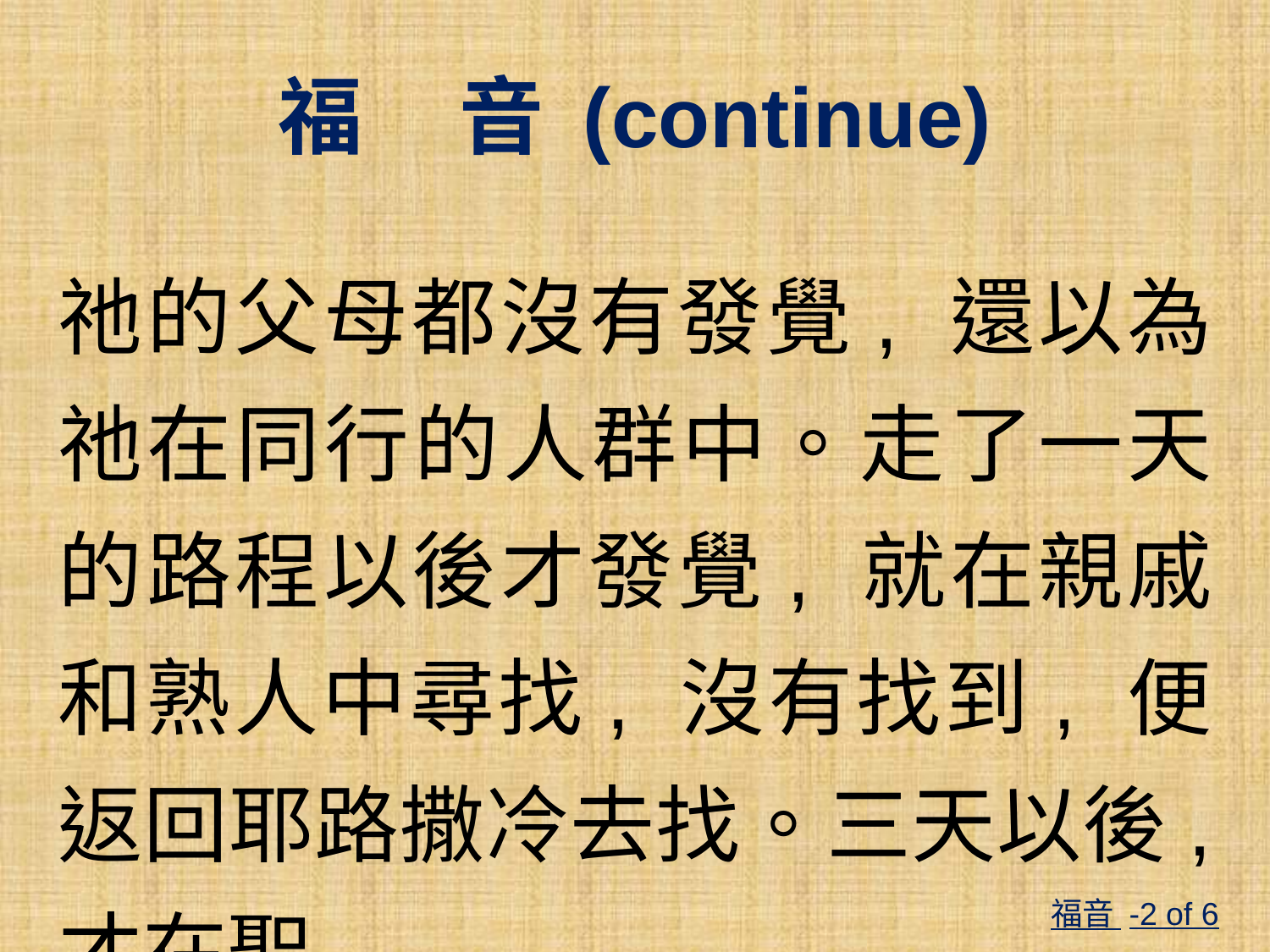

福     音 (continue)

祂的父母都沒有發覺, 還以為祂在同行的人群中。走了一天的路程以後才發覺, 就在親戚和熟人中尋找, 沒有找到, 便返回耶路撒冷去找。三天以後, 才在聖
福音 -2 of 6